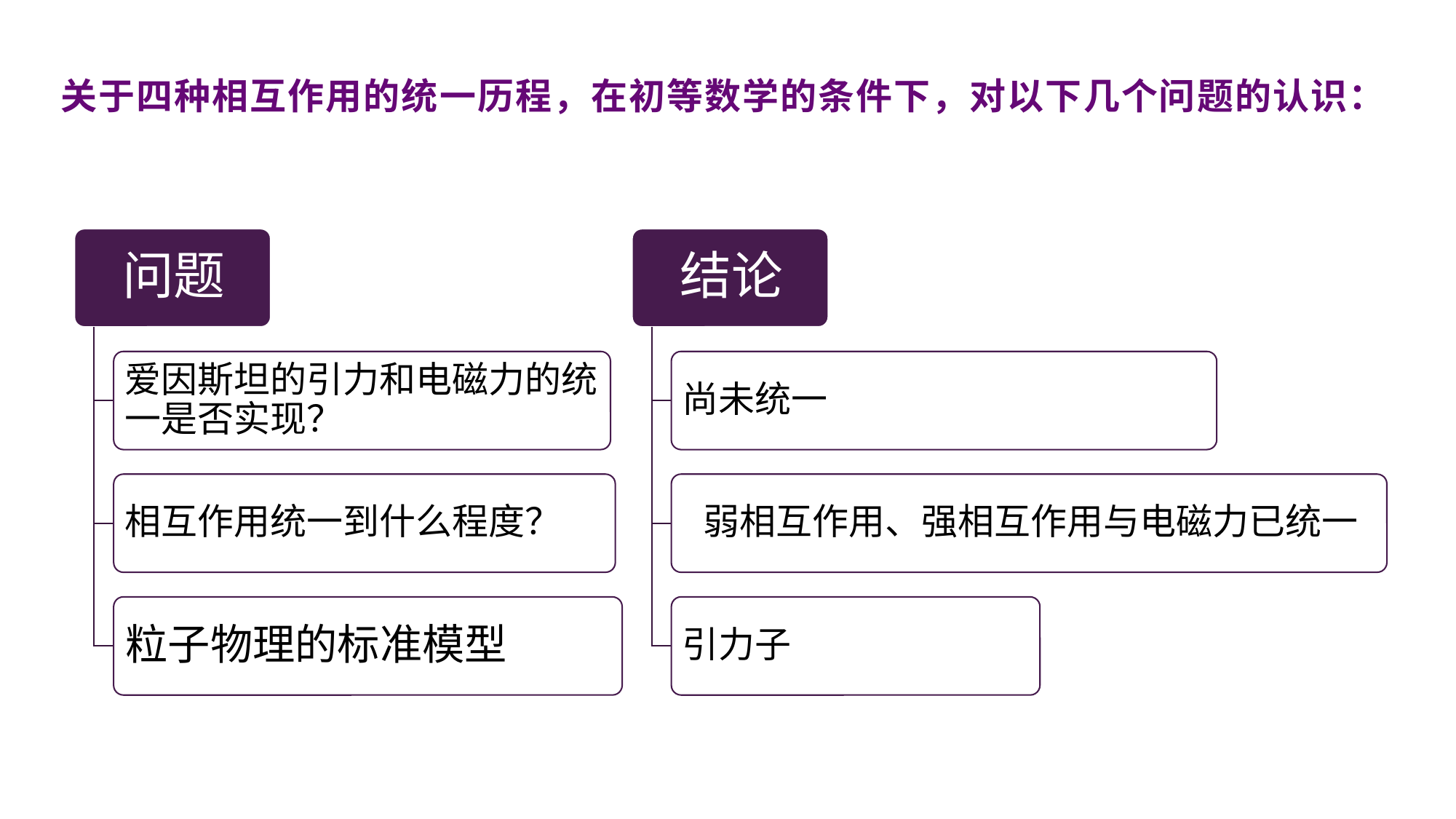

关于四种相互作用的统一历程，在初等数学的条件下，对以下几个问题的认识：

问题
爱因斯坦的引力和电磁力的统一是否实现？
相互作用统一到什么程度？
粒子物理的标准模型
结论
尚未统一
弱相互作用、强相互作用与电磁力已统一
引力子